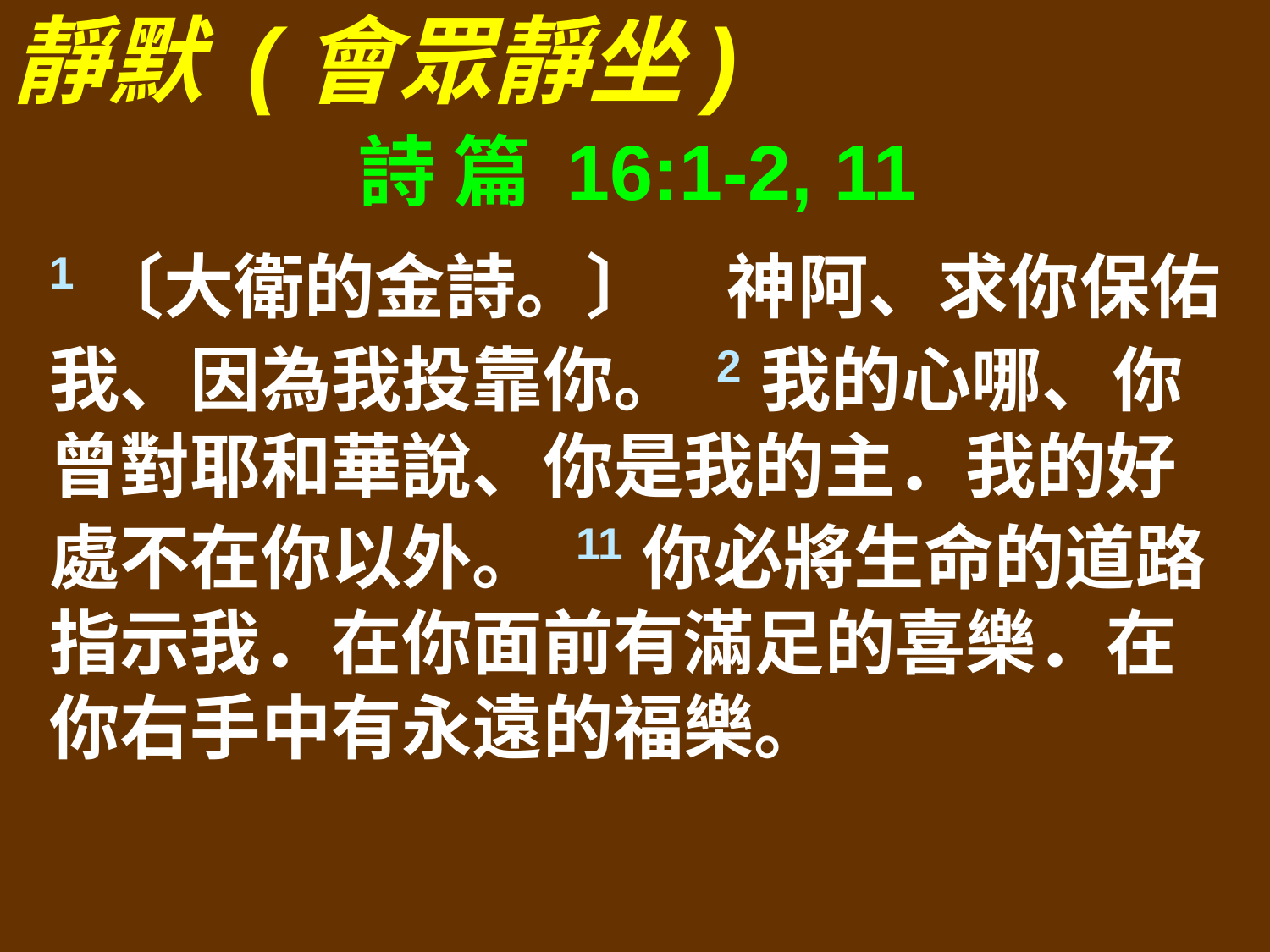

靜默 (會眾靜坐)
詩 篇 16:1-2, 11
1〔大衛的金詩。〕　神阿、求你保佑我、因為我投靠你。 2我的心哪、你曾對耶和華說、你是我的主．我的好處不在你以外。 11你必將生命的道路指示我．在你面前有滿足的喜樂．在你右手中有永遠的福樂。